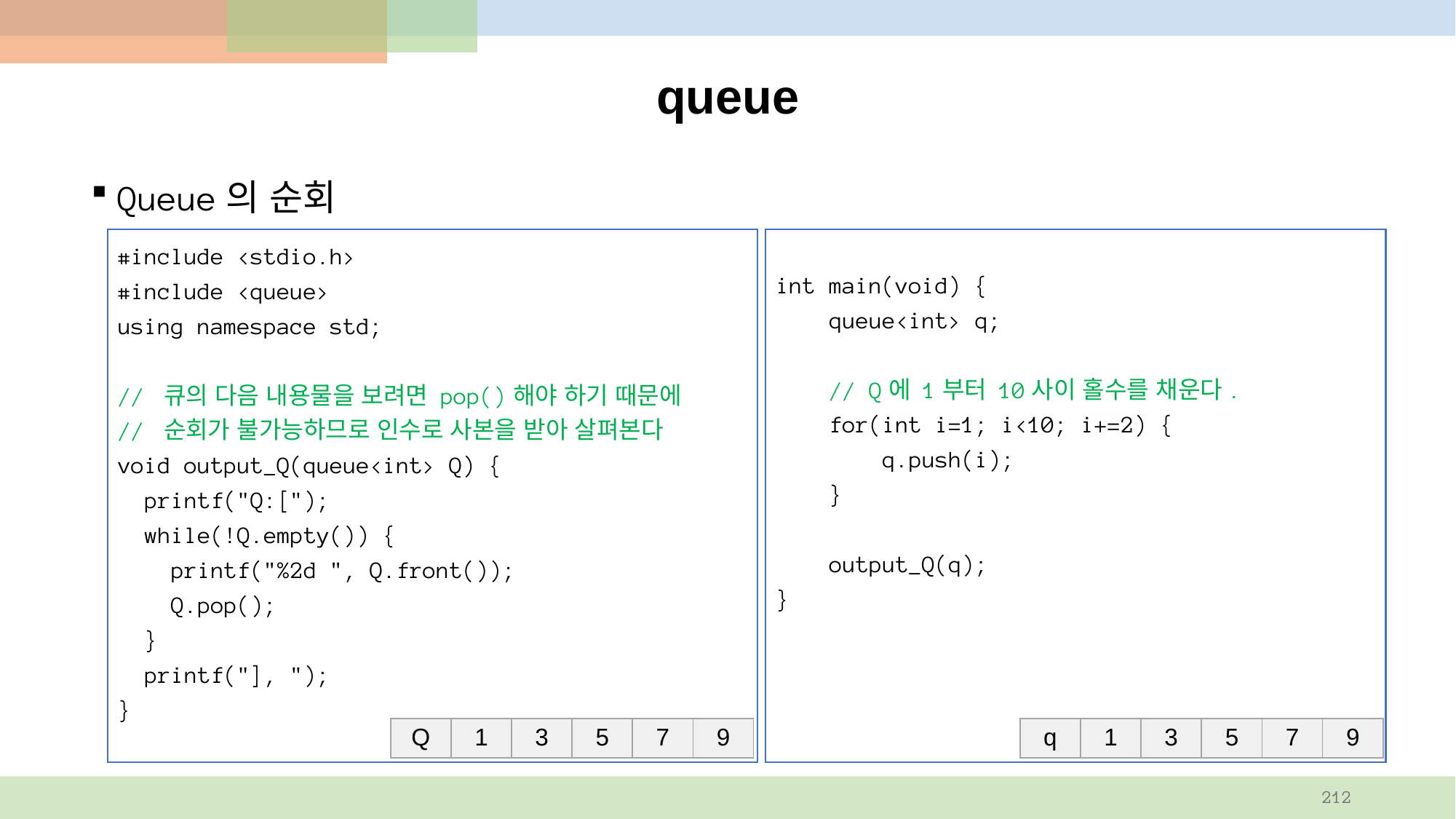

# queue
Queue의 순회
#include <stdio.h>
#include <queue>
using namespace std;

// 큐의 다음 내용물을 보려면 pop()해야 하기 때문에
// 순회가 불가능하므로 인수로 사본을 받아 살펴본다
void output_Q(queue<int> Q) {
  printf("Q:[");
  while(!Q.empty()) {
    printf("%2d ", Q.front());
    Q.pop();
  }
  printf("], ");
}

int main(void) {
    queue<int> q;

    // Q에 1부터 10사이 홀수를 채운다.
    for(int i=1; i<10; i+=2) {
        q.push(i);
    }

    output_Q(q);
}
| Q | 1 | 3 | 5 | 7 | 9 |
| --- | --- | --- | --- | --- | --- |
| q | 1 | 3 | 5 | 7 | 9 |
| --- | --- | --- | --- | --- | --- |
212